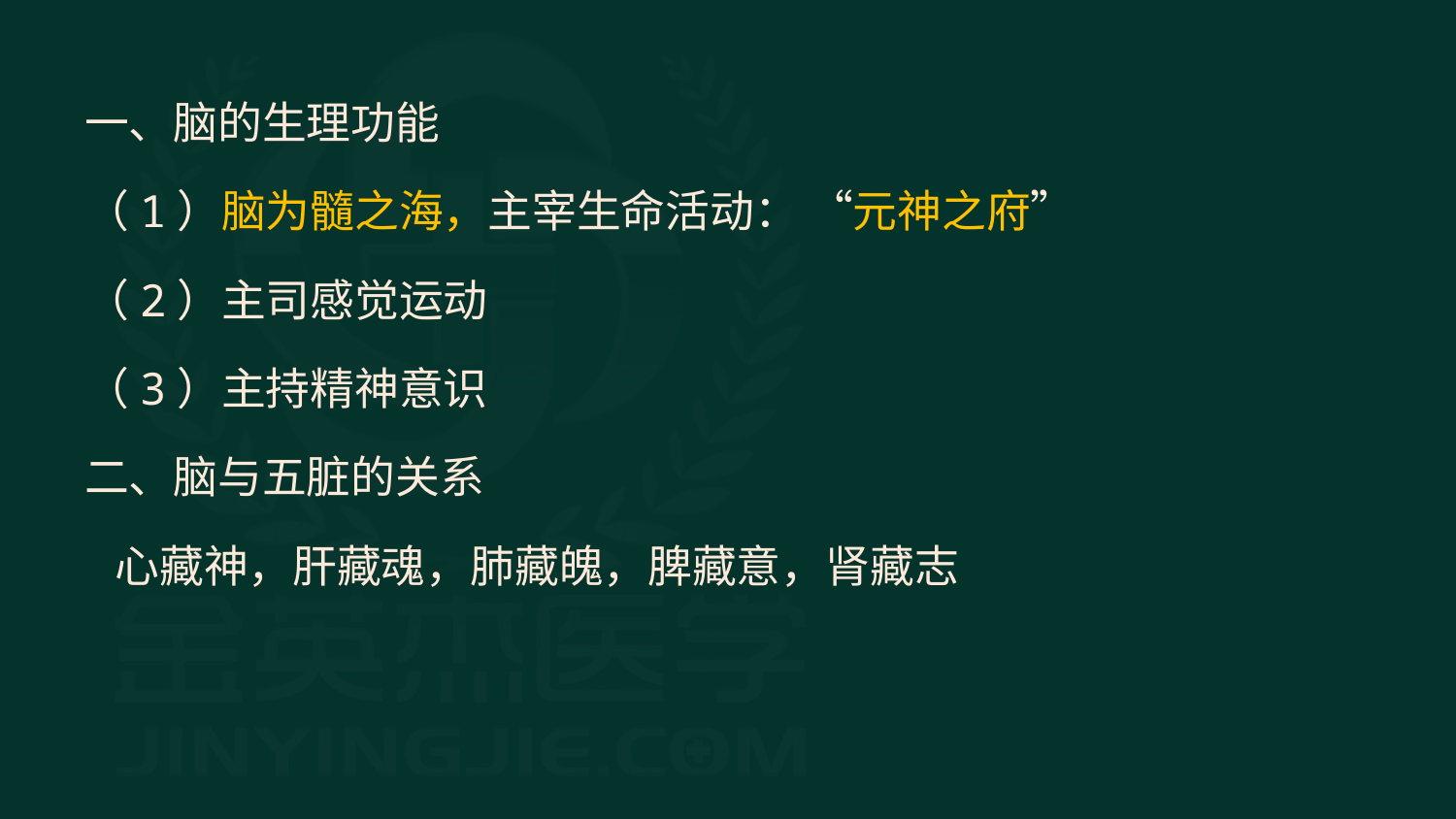

一、脑的生理功能
（1）脑为髓之海，主宰生命活动： “元神之府”
（2）主司感觉运动
（3）主持精神意识
二、脑与五脏的关系
  心藏神，肝藏魂，肺藏魄，脾藏意，肾藏志